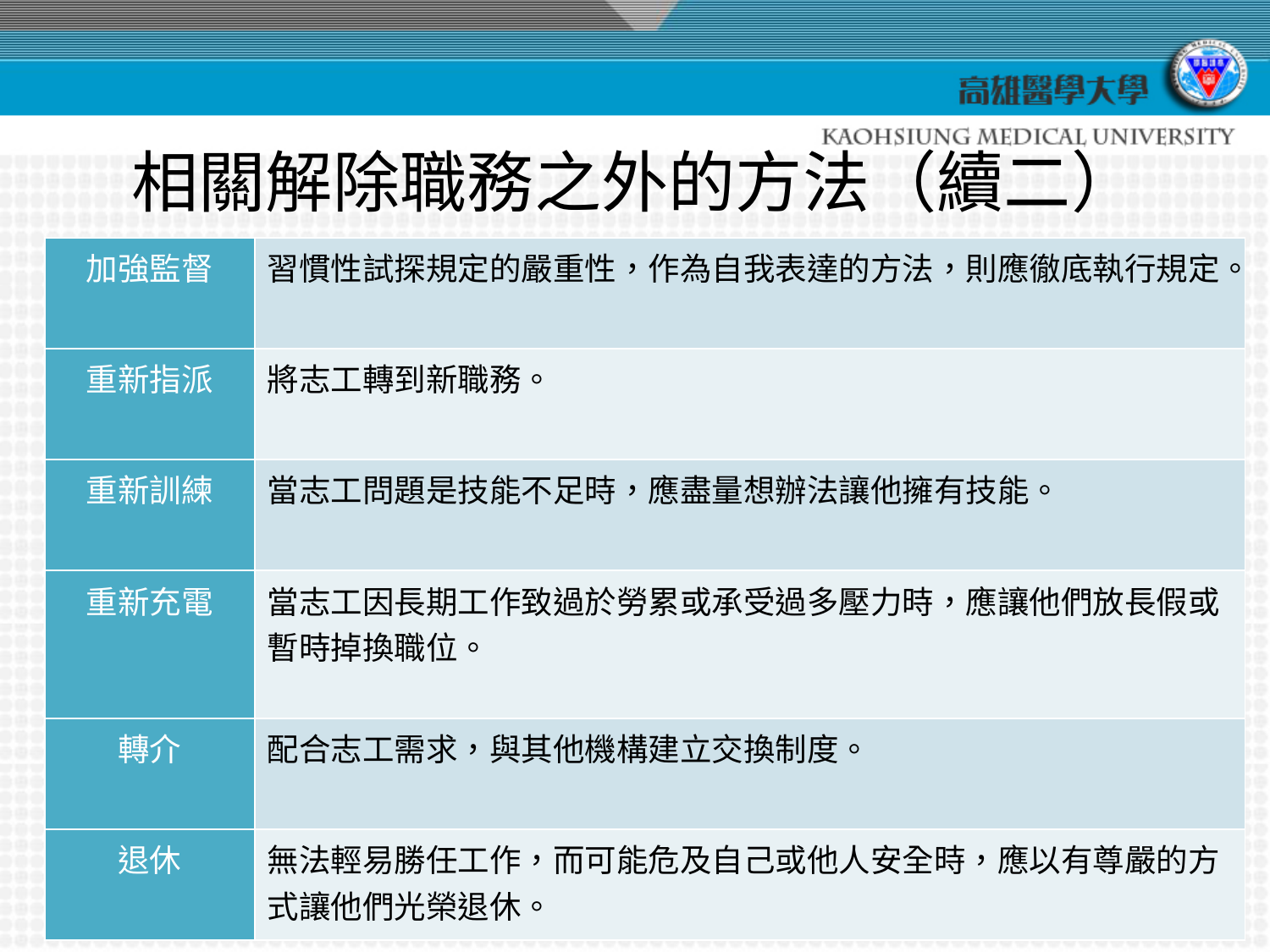

# 相關解除職務之外的方法（續二）
| 加強監督 | 習慣性試探規定的嚴重性，作為自我表達的方法，則應徹底執行規定。 |
| --- | --- |
| 重新指派 | 將志工轉到新職務。 |
| 重新訓練 | 當志工問題是技能不足時，應盡量想辦法讓他擁有技能。 |
| 重新充電 | 當志工因長期工作致過於勞累或承受過多壓力時，應讓他們放長假或暫時掉換職位。 |
| 轉介 | 配合志工需求，與其他機構建立交換制度。 |
| 退休 | 無法輕易勝任工作，而可能危及自己或他人安全時，應以有尊嚴的方式讓他們光榮退休。 |